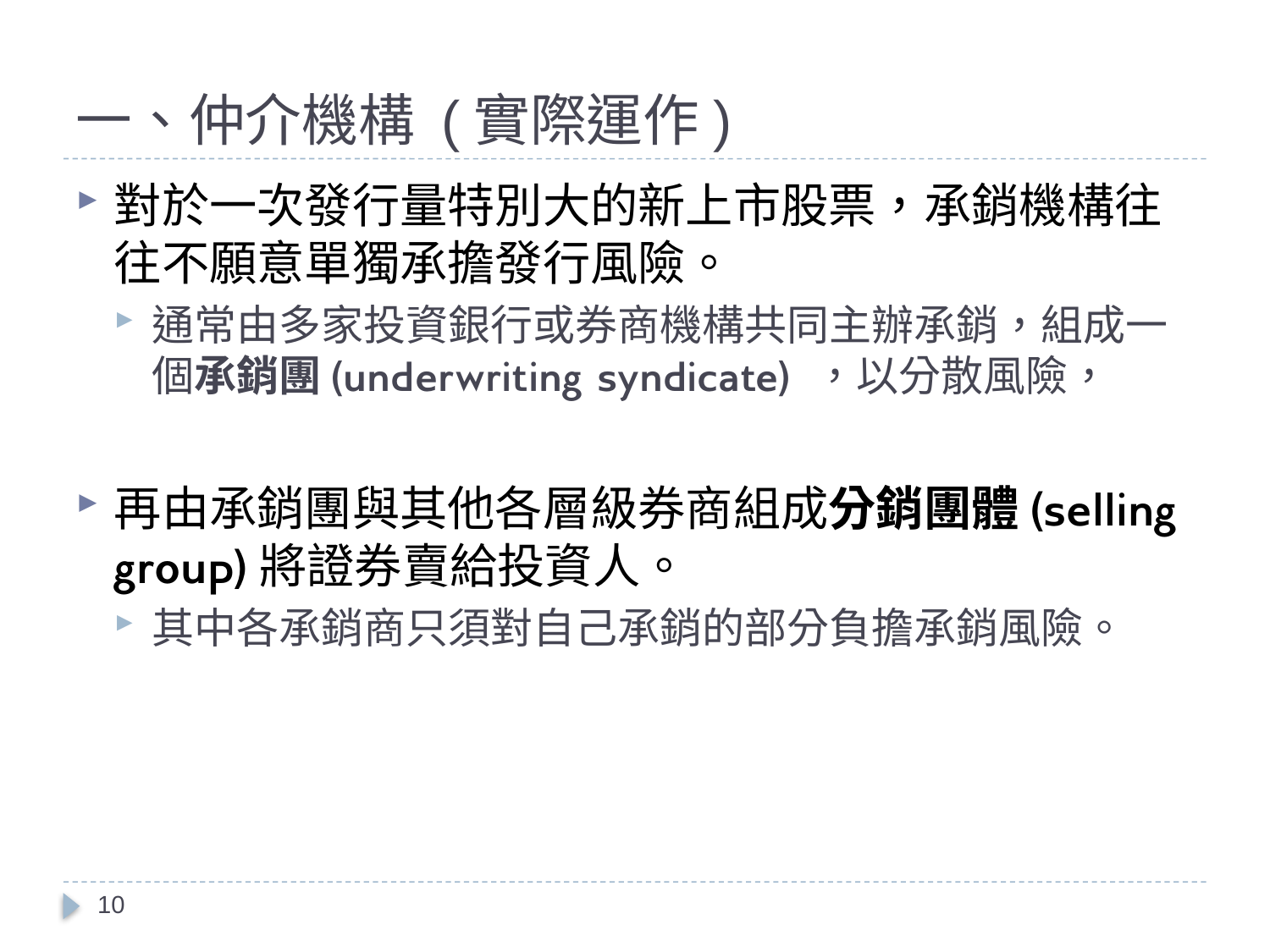

# 一、仲介機構 (實際運作)
對於一次發行量特別大的新上市股票，承銷機構往往不願意單獨承擔發行風險。
通常由多家投資銀行或券商機構共同主辦承銷，組成一個承銷團(underwriting syndicate) ，以分散風險，

再由承銷團與其他各層級券商組成分銷團體(selling group)將證券賣給投資人。
其中各承銷商只須對自己承銷的部分負擔承銷風險。
10